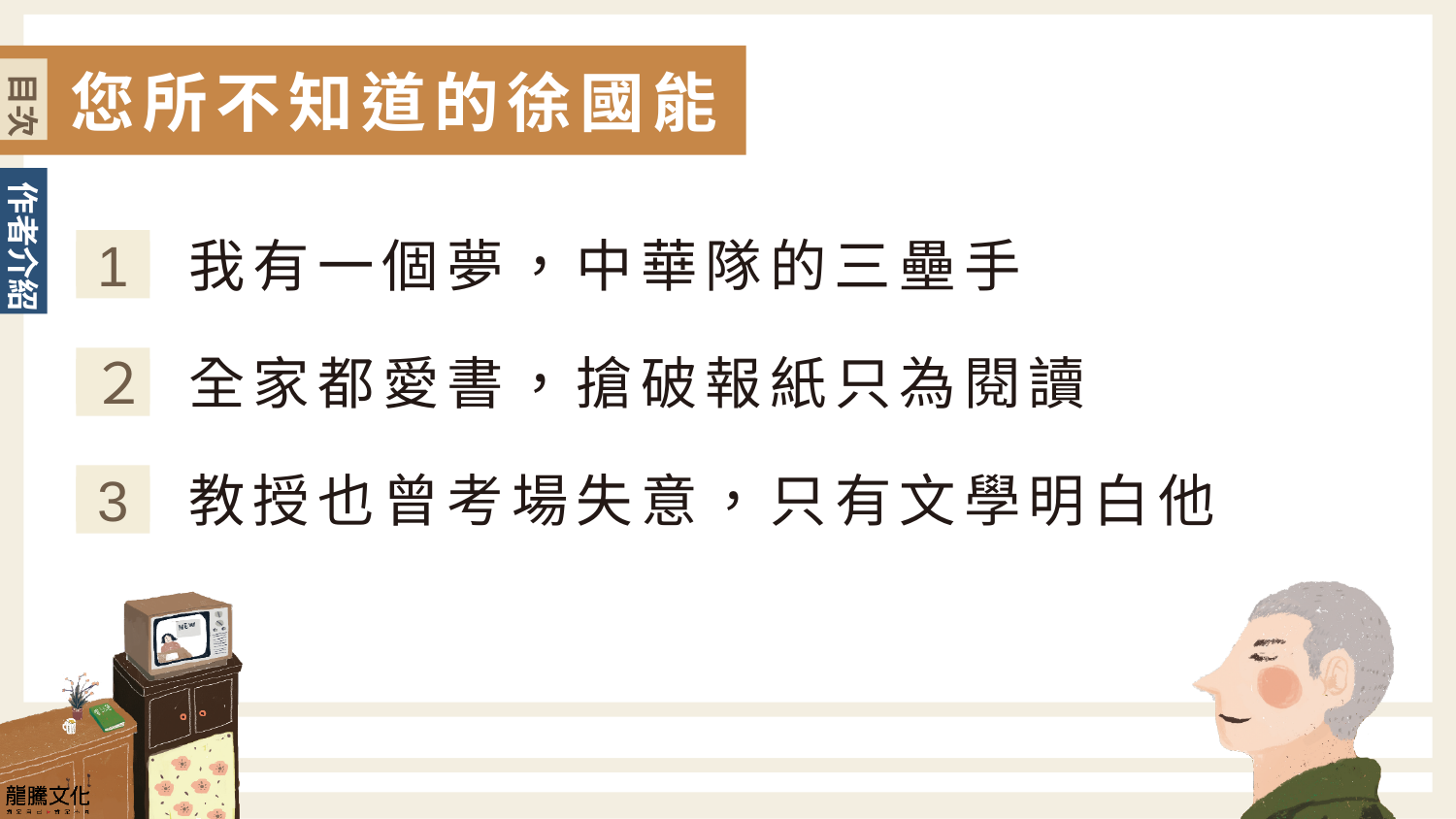

您所不知道的徐國能
目次
作者介紹
我有一個夢，中華隊的三壘手

1
全家都愛書，搶破報紙只為閱讀

２
教授也曾考場失意，只有文學明白他

3